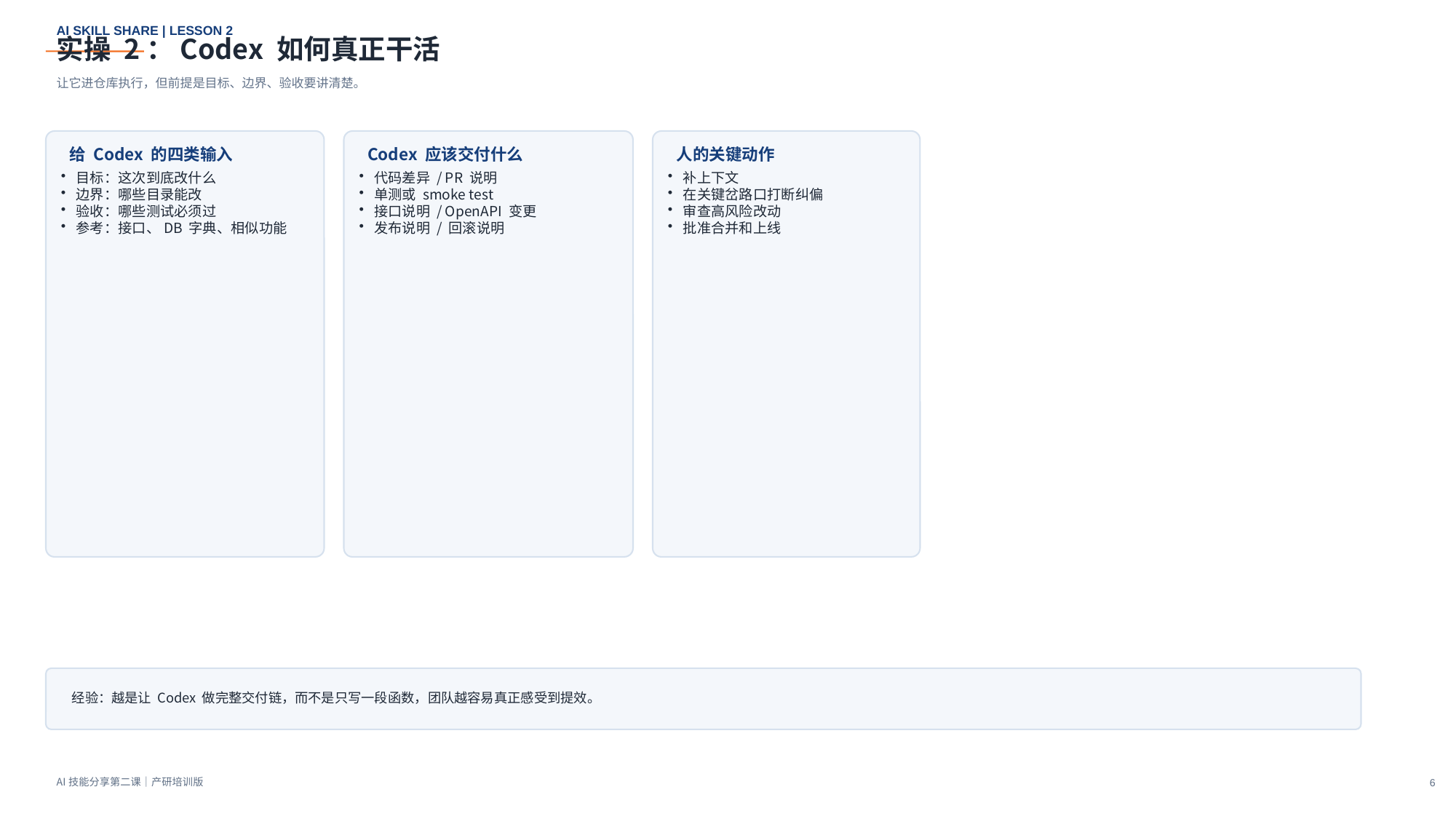

实操 2：Codex 如何真正干活
让它进仓库执行，但前提是目标、边界、验收要讲清楚。

给 Codex 的四类输入
Codex 应该交付什么
人的关键动作
目标：这次到底改什么
边界：哪些目录能改
验收：哪些测试必须过
参考：接口、DB 字典、相似功能
代码差异 / PR 说明
单测或 smoke test
接口说明 / OpenAPI 变更
发布说明 / 回滚说明
补上下文
在关键岔路口打断纠偏
审查高风险改动
批准合并和上线

经验：越是让 Codex 做完整交付链，而不是只写一段函数，团队越容易真正感受到提效。
6